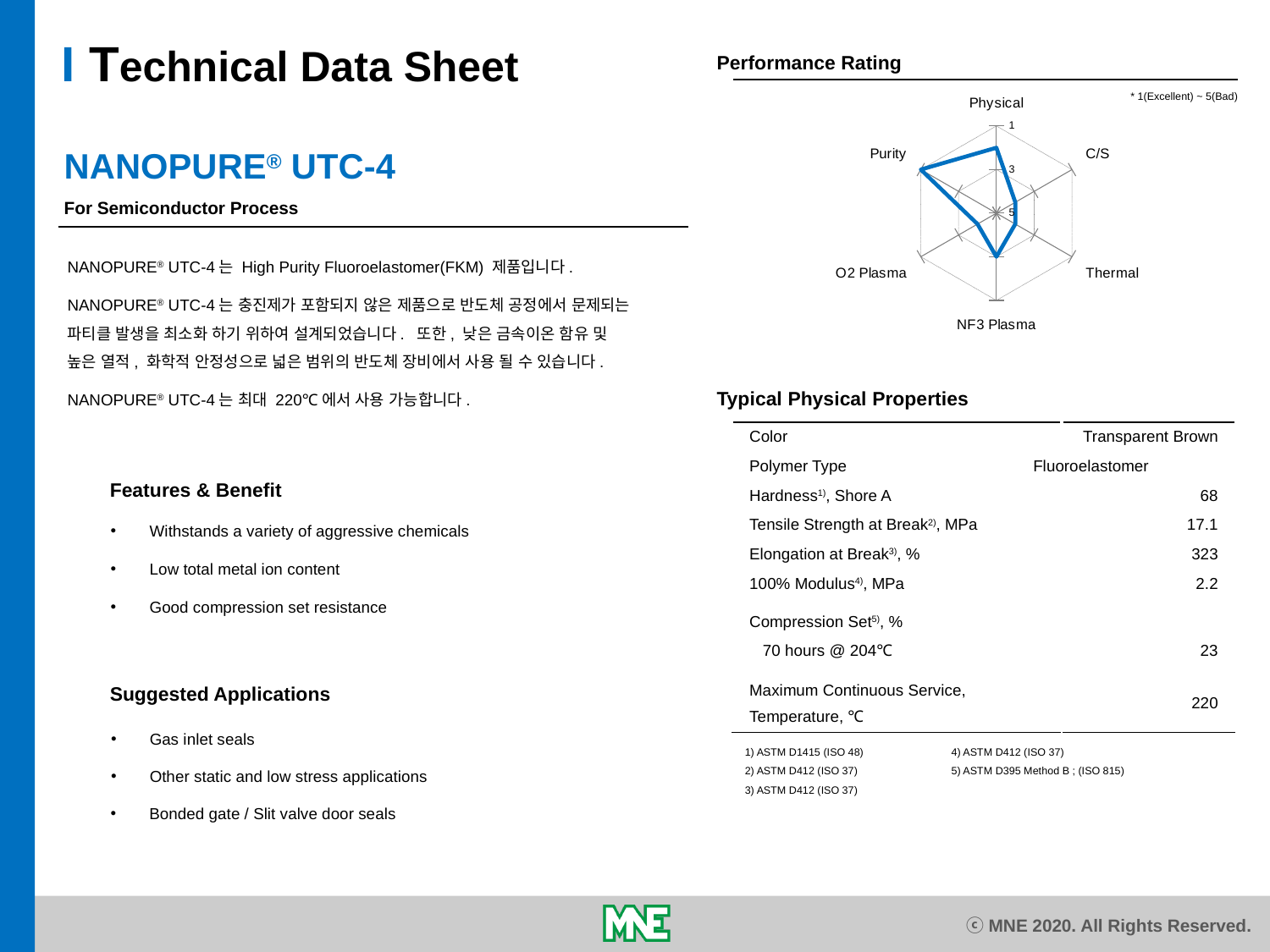

I Technical Data Sheet
Performance Rating
* 1(Excellent) ~ 5(Bad)

### Chart

| Category | HX-9 |
|---|---|
| Physical | 2.0 |
| C/S | 4.0 |
| Thermal | 4.0 |
| NF3 Plasma | 3.0 |
| O2 Plasma | 4.0 |
| Purity | 1.0 |
NANOPURE® UTC-4
For Semiconductor Process
NANOPURE® UTC-4는 High Purity Fluoroelastomer(FKM) 제품입니다.

NANOPURE® UTC-4는 충진제가 포함되지 않은 제품으로 반도체 공정에서 문제되는
파티클 발생을 최소화 하기 위하여 설계되었습니다.  또한, 낮은 금속이온 함유 및
높은 열적, 화학적 안정성으로 넓은 범위의 반도체 장비에서 사용 될 수 있습니다.

NANOPURE® UTC-4는 최대 220℃에서 사용 가능합니다.
Typical Physical Properties
| Color | Transparent Brown |
| --- | --- |
| Polymer Type Fluoroelastomer |  |
| Hardness1), Shore A | 68 |
| Tensile Strength at Break2), MPa | 17.1 |
| Elongation at Break3), % | 323 |
| 100% Modulus4), MPa | 2.2 |
| Compression Set5), % |  |
| 70 hours @ 204℃ | 23 |
| Maximum Continuous Service, Temperature, ℃ | 220 |
Features & Benefit
  Withstands a variety of aggressive chemicals

  Low total metal ion content

  Good compression set resistance
Suggested Applications
  Gas inlet seals

  Other static and low stress applications
4) ASTM D412 (ISO 37)
5) ASTM D395 Method B ; (ISO 815)
1) ASTM D1415 (ISO 48)
2) ASTM D412 (ISO 37)
3) ASTM D412 (ISO 37)
  Bonded gate / Slit valve door seals